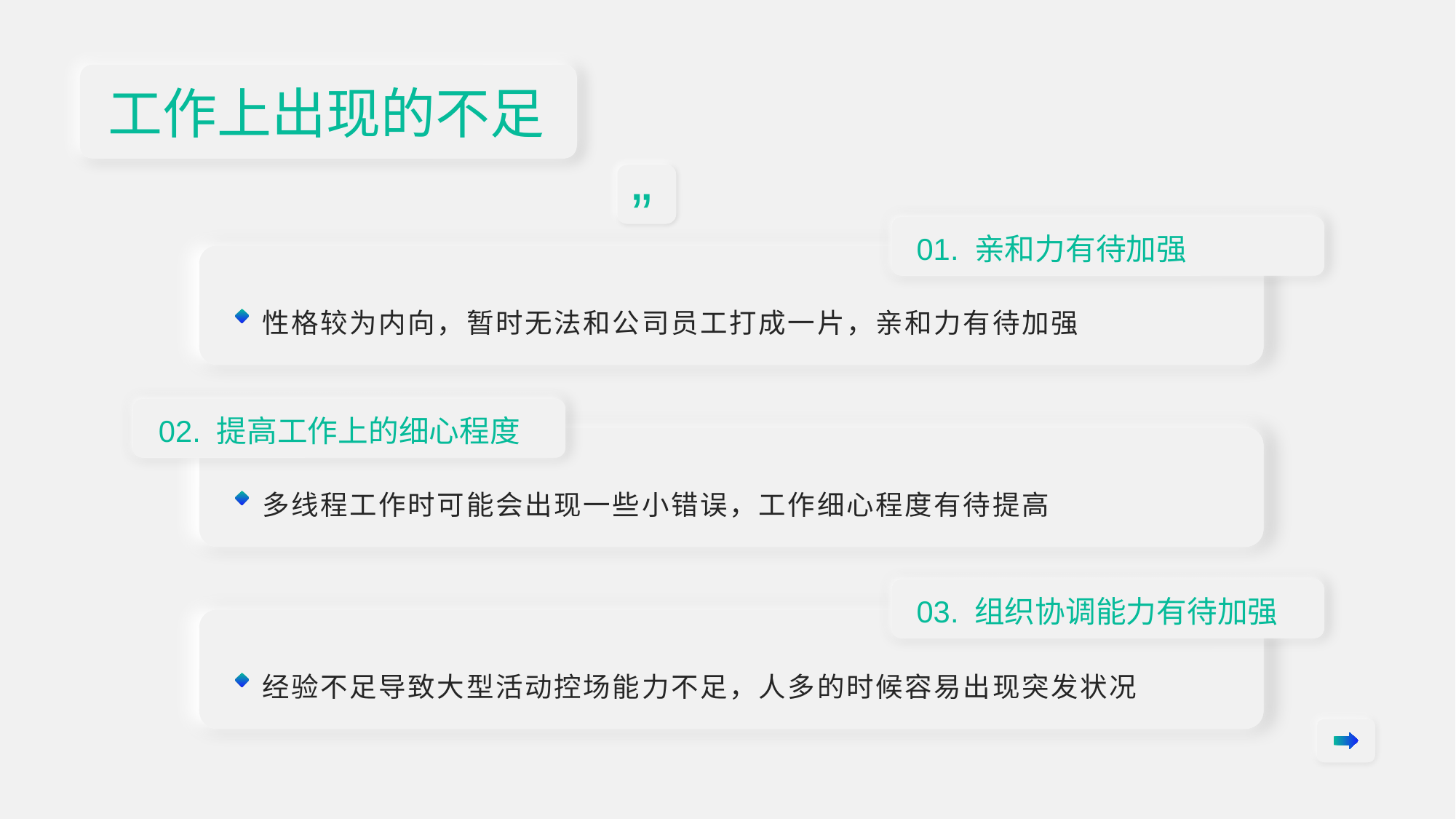

工作上出现的不足

”

01. 亲和力有待加强

性格较为内向，暂时无法和公司员工打成一片，亲和力有待加强

02. 提高工作上的细心程度

多线程工作时可能会出现一些小错误，工作细心程度有待提高

03. 组织协调能力有待加强

经验不足导致大型活动控场能力不足，人多的时候容易出现突发状况